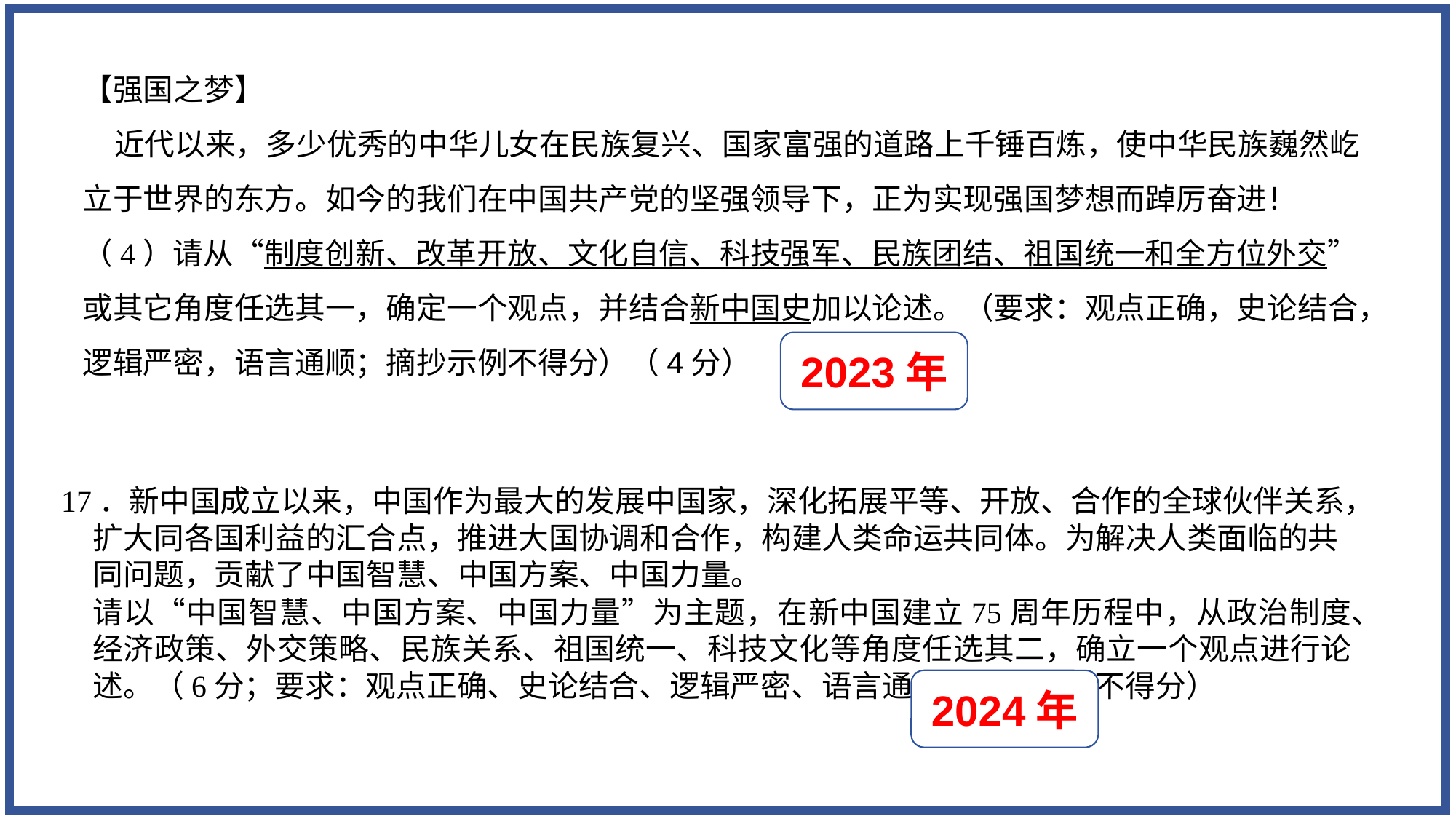

【强国之梦】
近代以来，多少优秀的中华儿女在民族复兴、国家富强的道路上千锤百炼，使中华民族巍然屹立于世界的东方。如今的我们在中国共产党的坚强领导下，正为实现强国梦想而踔厉奋进！
（4）请从“制度创新、改革开放、文化自信、科技强军、民族团结、祖国统一和全方位外交”或其它角度任选其一，确定一个观点，并结合新中国史加以论述。（要求：观点正确，史论结合，逻辑严密，语言通顺；摘抄示例不得分）（4分）
2023年
17．新中国成立以来，中国作为最大的发展中国家，深化拓展平等、开放、合作的全球伙伴关系，扩大同各国利益的汇合点，推进大国协调和合作，构建人类命运共同体。为解决人类面临的共同问题，贡献了中国智慧、中国方案、中国力量。
请以“中国智慧、中国方案、中国力量”为主题，在新中国建立75周年历程中，从政治制度、经济政策、外交策略、民族关系、祖国统一、科技文化等角度任选其二，确立一个观点进行论述。（6分；要求：观点正确、史论结合、逻辑严密、语言通顺；摘抄示例不得分）
2024年